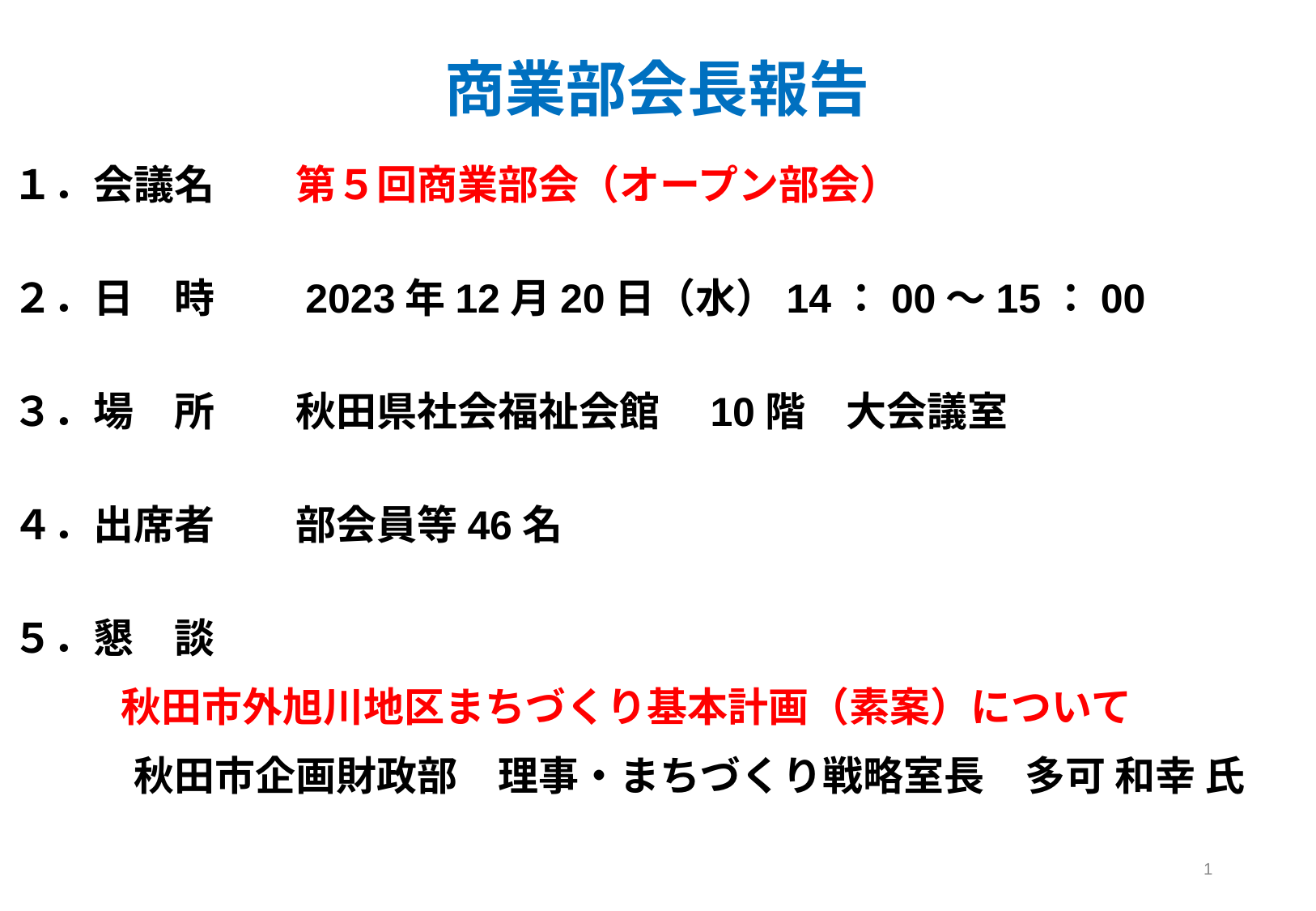

商業部会長報告
１．会議名　　第５回商業部会（オープン部会）
２．日　時　　2023年12月20日（水）14：00～15：00
３．場　所　　秋田県社会福祉会館　10階　大会議室
４．出席者　　部会員等46名
５．懇　談
　   　秋田市外旭川地区まちづくり基本計画（素案）について
　　　秋田市企画財政部　理事・まちづくり戦略室長　多可 和幸 氏
1